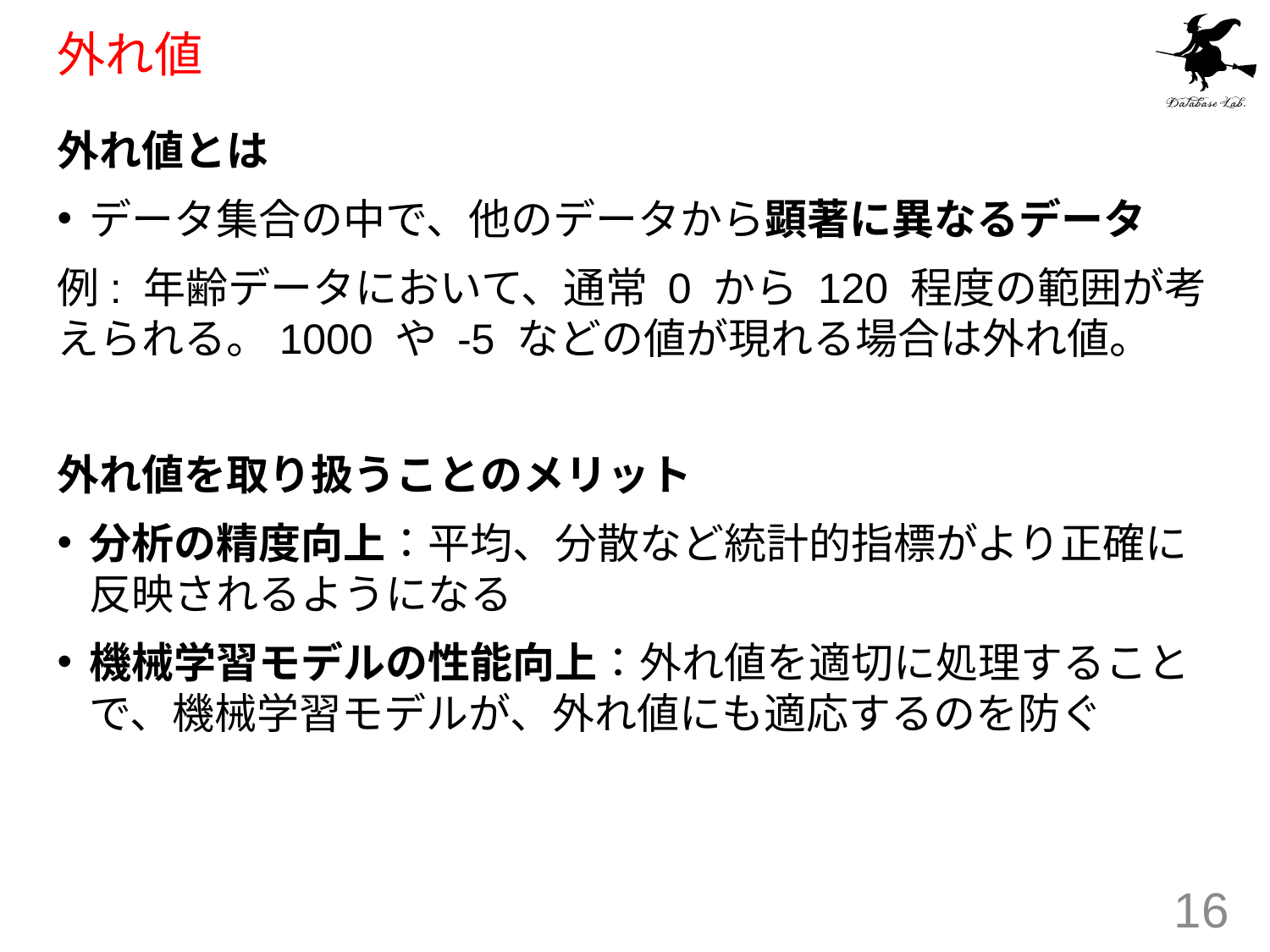

# 外れ値
外れ値とは
データ集合の中で、他のデータから顕著に異なるデータ
例: 年齢データにおいて、通常 0 から 120 程度の範囲が考えられる。1000 や -5 などの値が現れる場合は外れ値。

外れ値を取り扱うことのメリット
分析の精度向上：平均、分散など統計的指標がより正確に反映されるようになる
機械学習モデルの性能向上：外れ値を適切に処理することで、機械学習モデルが、外れ値にも適応するのを防ぐ
16